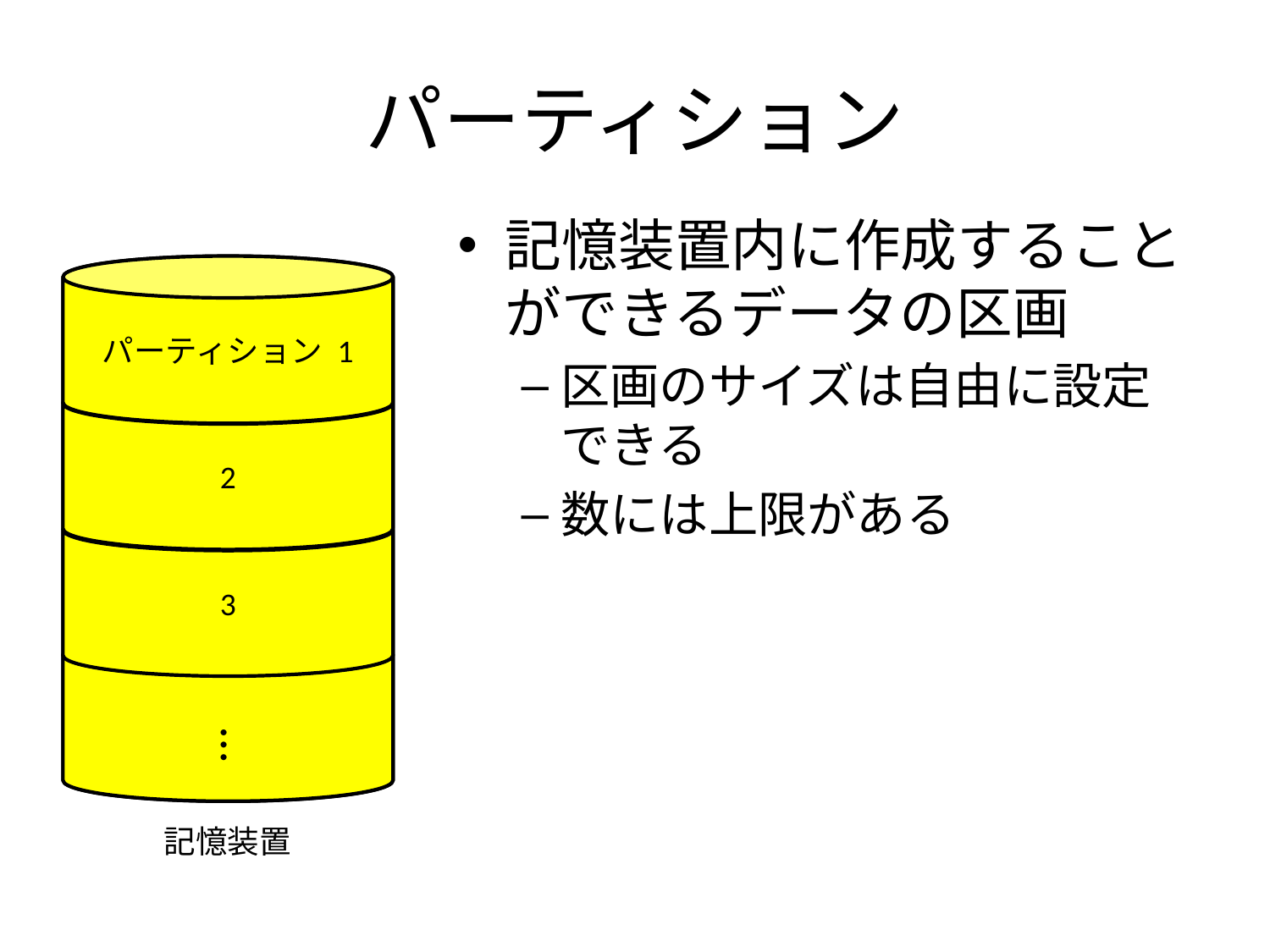

# パーティション
記憶装置内に作成することができるデータの区画
区画のサイズは自由に設定できる
数には上限がある
パーティション 1
2
3

…
記憶装置